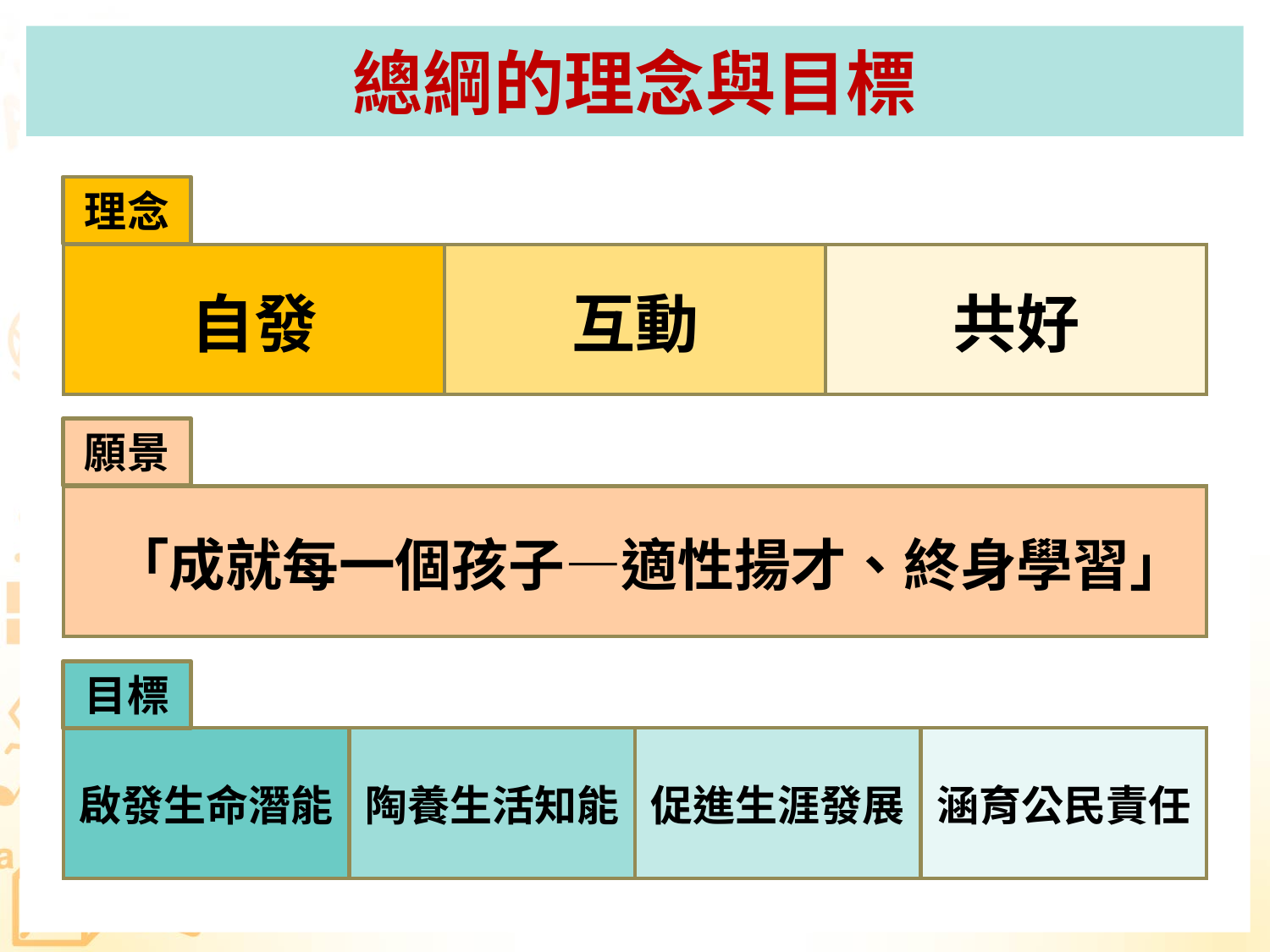

總綱的理念與目標

理念
| 自發 | 互動 | 共好 |
| --- | --- | --- |
願景
| 「成就每一個孩子—適性揚才、終身學習」 |
| --- |
目標
| 啟發生命潛能 | 陶養生活知能 | 促進生涯發展 | 涵育公民責任 |
| --- | --- | --- | --- |